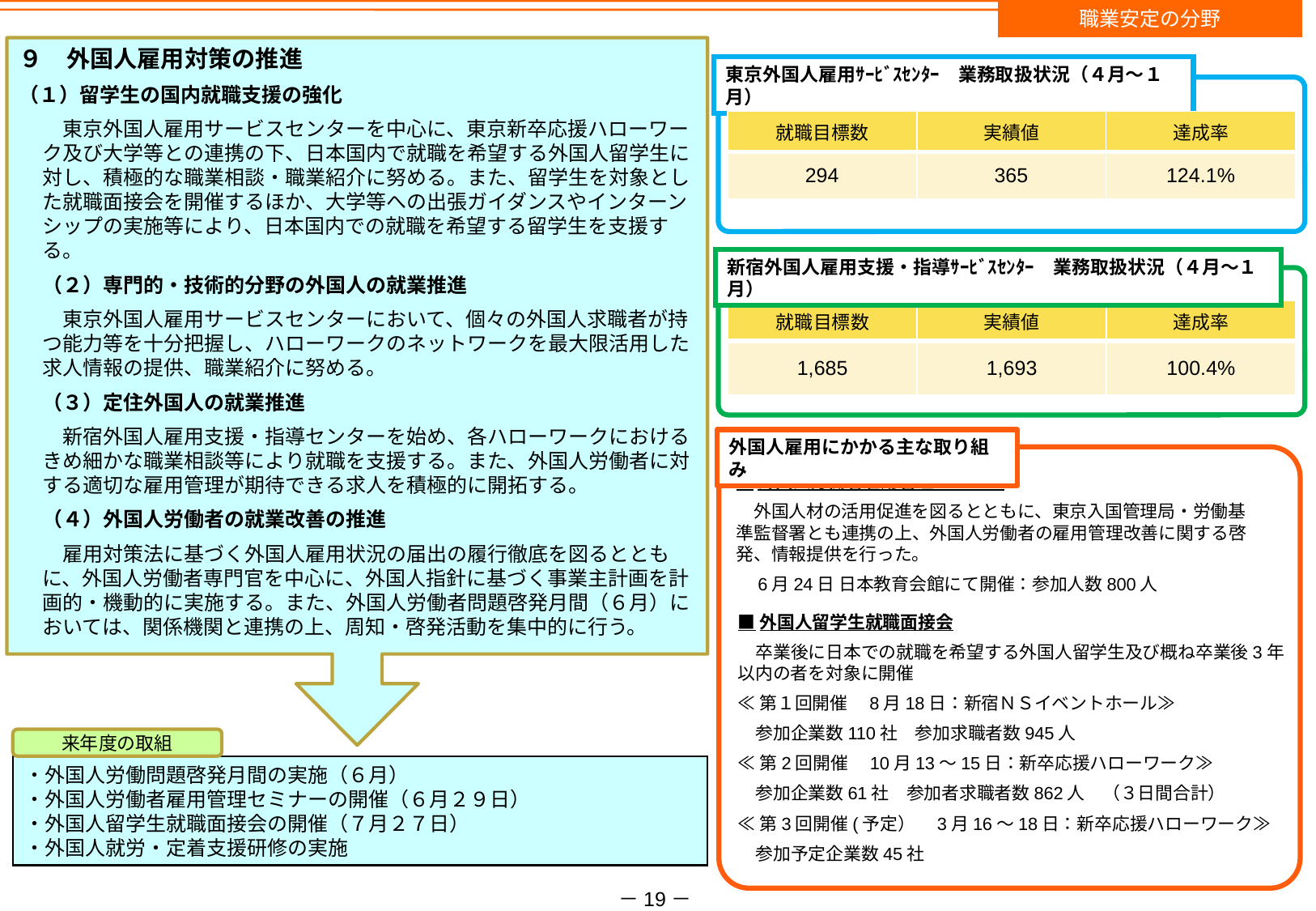

職業安定の分野

９　外国人雇用対策の推進
（１）留学生の国内就職支援の強化
　東京外国人雇用サービスセンターを中心に、東京新卒応援ハローワーク及び大学等との連携の下、日本国内で就職を希望する外国人留学生に対し、積極的な職業相談・職業紹介に努める。また、留学生を対象とした就職面接会を開催するほか、大学等への出張ガイダンスやインターンシップの実施等により、日本国内での就職を希望する留学生を支援する。
（２）専門的・技術的分野の外国人の就業推進
　東京外国人雇用サービスセンターにおいて、個々の外国人求職者が持つ能力等を十分把握し、ハローワークのネットワークを最大限活用した求人情報の提供、職業紹介に努める。
（３）定住外国人の就業推進
　新宿外国人雇用支援・指導センターを始め、各ハローワークにおけるきめ細かな職業相談等により就職を支援する。また、外国人労働者に対する適切な雇用管理が期待できる求人を積極的に開拓する。
（４）外国人労働者の就業改善の推進
　雇用対策法に基づく外国人雇用状況の届出の履行徹底を図るとともに、外国人労働者専門官を中心に、外国人指針に基づく事業主計画を計画的・機動的に実施する。また、外国人労働者問題啓発月間（６月）においては、関係機関と連携の上、周知・啓発活動を集中的に行う。

東京外国人雇用ｻｰﾋﾞｽｾﾝﾀｰ　業務取扱状況（４月～１月）

| 就職目標数 | 実績値 | 達成率 |
| --- | --- | --- |
| 294 | 365 | 124.1% |
新宿外国人雇用支援・指導ｻｰﾋﾞｽｾﾝﾀｰ　業務取扱状況（４月～１月）

| 就職目標数 | 実績値 | 達成率 |
| --- | --- | --- |
| 1,685 | 1,693 | 100.4% |
外国人雇用にかかる主な取り組み

■外国人労働者雇用管理セミナー
　外国人材の活用促進を図るとともに、東京入国管理局・労働基準監督署とも連携の上、外国人労働者の雇用管理改善に関する啓発、情報提供を行った。
　6月24日 日本教育会館にて開催：参加人数800人
■外国人留学生就職面接会
　卒業後に日本での就職を希望する外国人留学生及び概ね卒業後3年以内の者を対象に開催
≪第１回開催　8月18日：新宿ＮＳイベントホール≫
　参加企業数110社　参加求職者数945人
≪第2回開催　10月13～15日：新卒応援ハローワーク≫
　参加企業数61社　参加者求職者数862人　（３日間合計）
≪第3回開催(予定）　3月16～18日：新卒応援ハローワーク≫
　参加予定企業数45社

来年度の取組
・外国人労働問題啓発月間の実施（６月）
・外国人労働者雇用管理セミナーの開催（６月２９日）
・外国人留学生就職面接会の開催（７月２７日）
・外国人就労・定着支援研修の実施
－19－